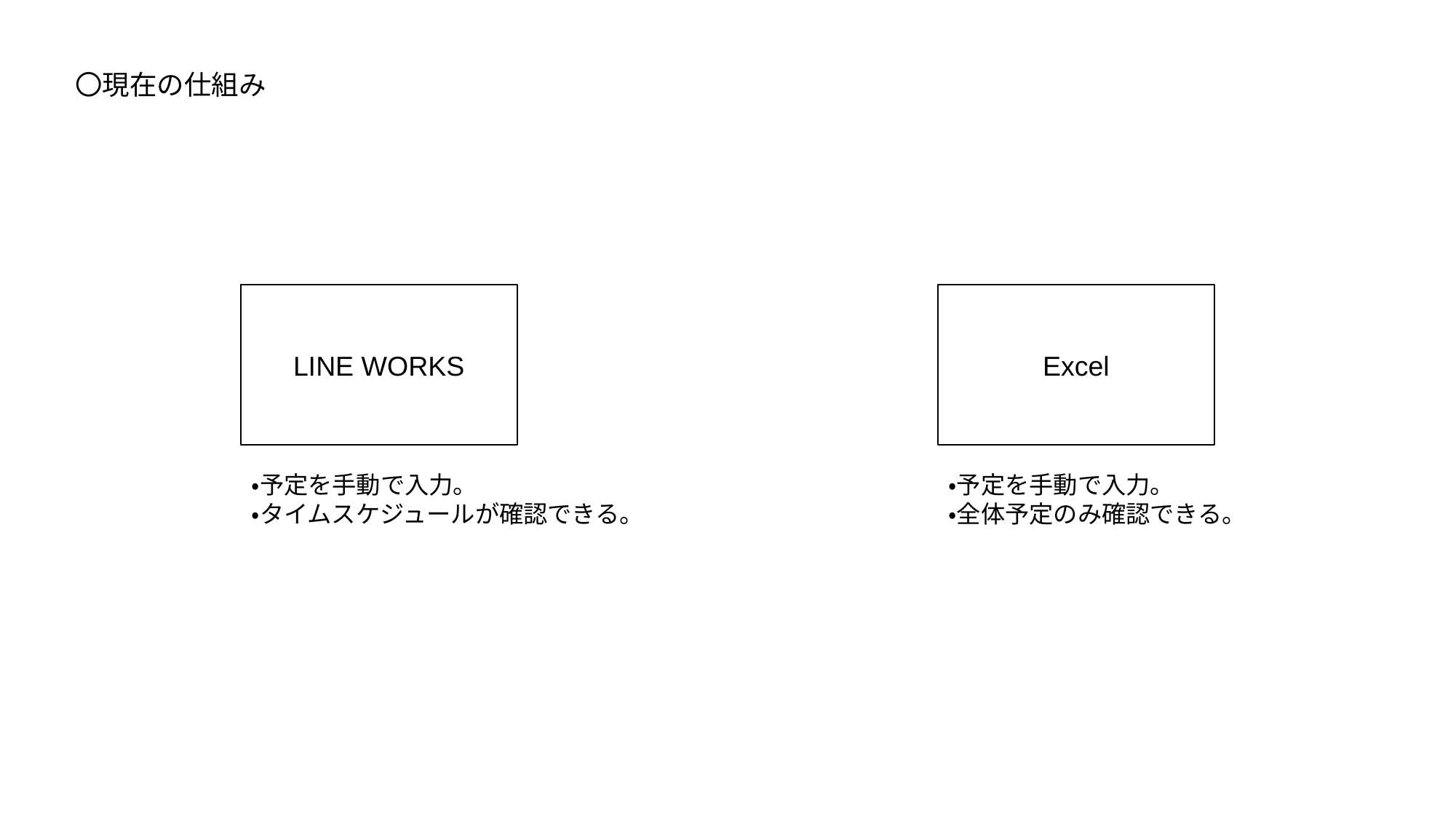

〇現在の仕組み
LINE WORKS
Excel
・予定を手動で入力。
・タイムスケジュールが確認できる。
・予定を手動で入力。
・全体予定のみ確認できる。